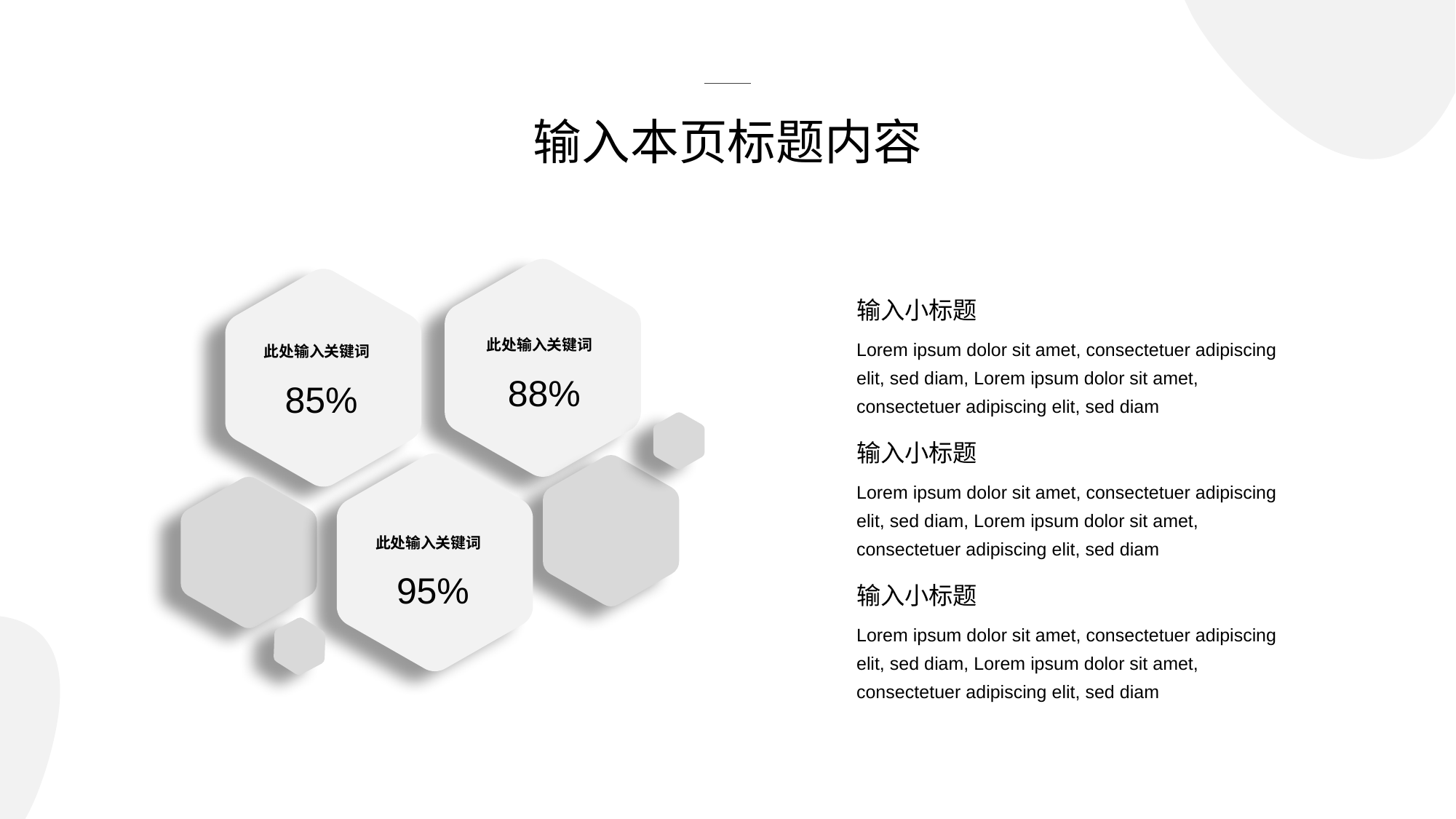

输入本页标题内容

此处输入关键词
88%
此处输入关键词
85%

此处输入关键词
95%

输入小标题
Lorem ipsum dolor sit amet, consectetuer adipiscing elit, sed diam, Lorem ipsum dolor sit amet, consectetuer adipiscing elit, sed diam
输入小标题
Lorem ipsum dolor sit amet, consectetuer adipiscing elit, sed diam, Lorem ipsum dolor sit amet, consectetuer adipiscing elit, sed diam
输入小标题
Lorem ipsum dolor sit amet, consectetuer adipiscing elit, sed diam, Lorem ipsum dolor sit amet, consectetuer adipiscing elit, sed diam